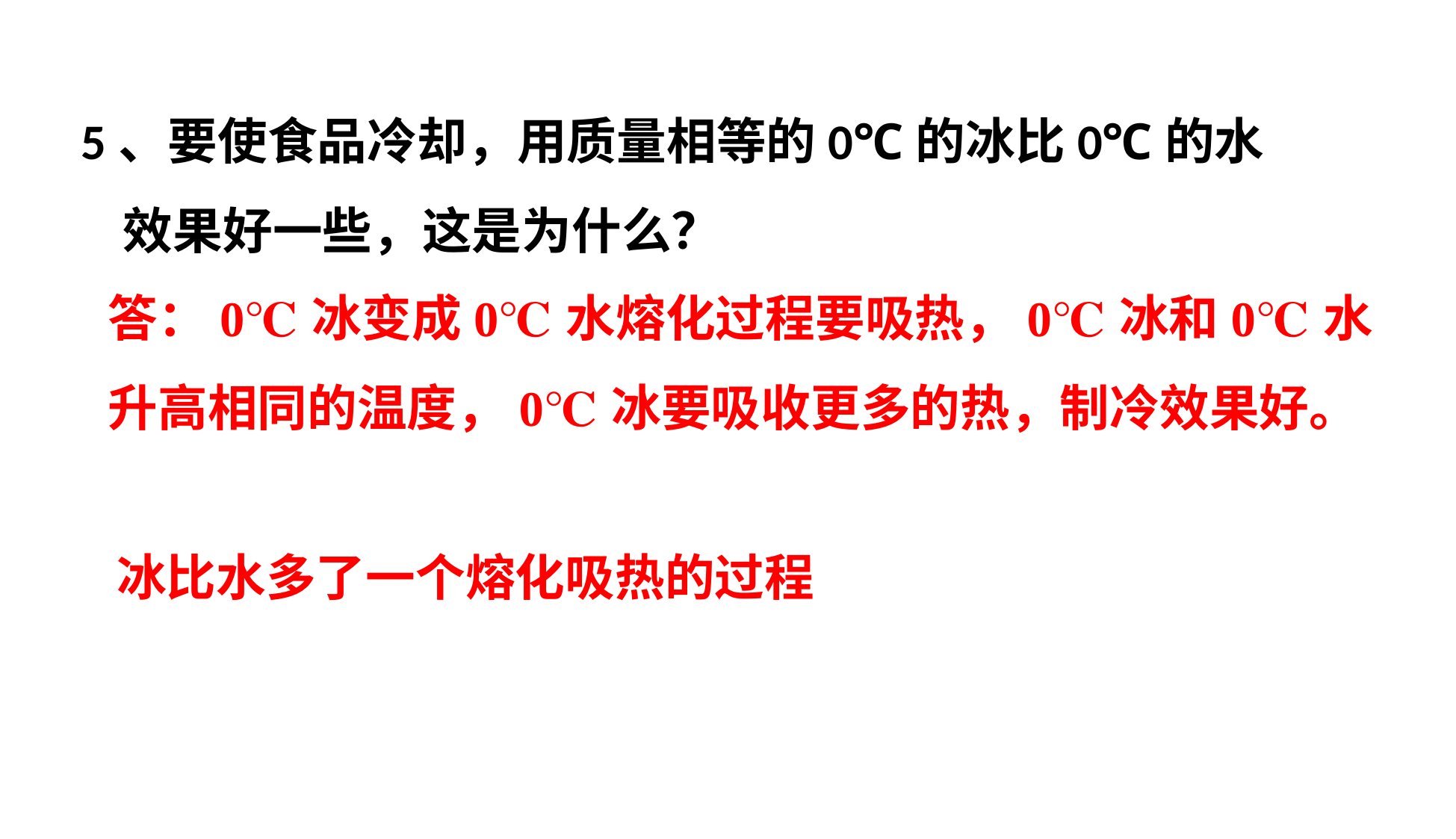

5、要使食品冷却，用质量相等的0℃的冰比0℃的水效果好一些，这是为什么？
答：0℃冰变成0℃水熔化过程要吸热，0℃冰和0℃水升高相同的温度，0℃冰要吸收更多的热，制冷效果好。
冰比水多了一个熔化吸热的过程